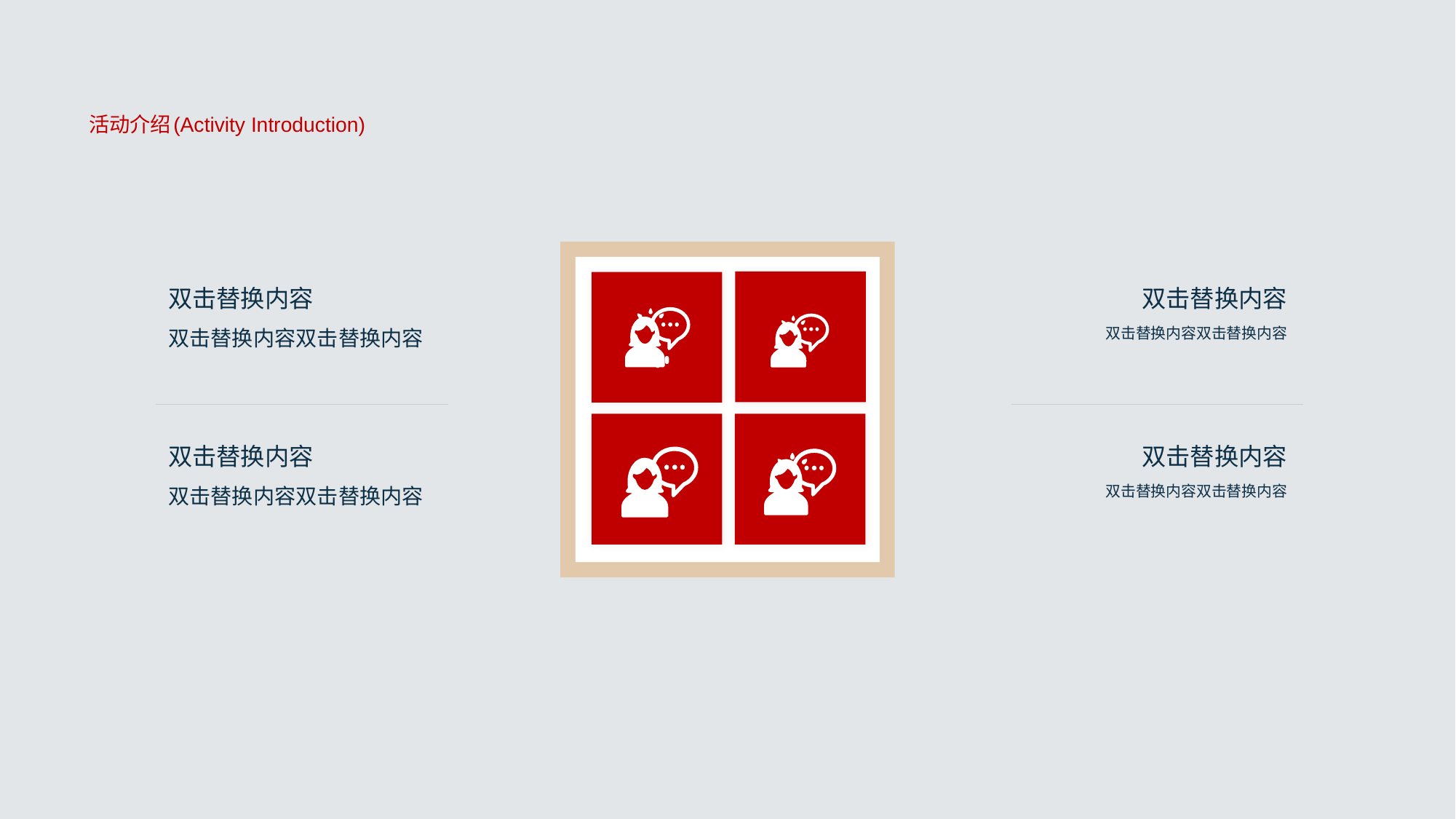

# 活动介绍(Activity Introduction)

双击替换内容
双击替换内容双击替换内容

双击替换内容
双击替换内容双击替换内容
双击替换内容
双击替换内容双击替换内容
双击替换内容
双击替换内容双击替换内容